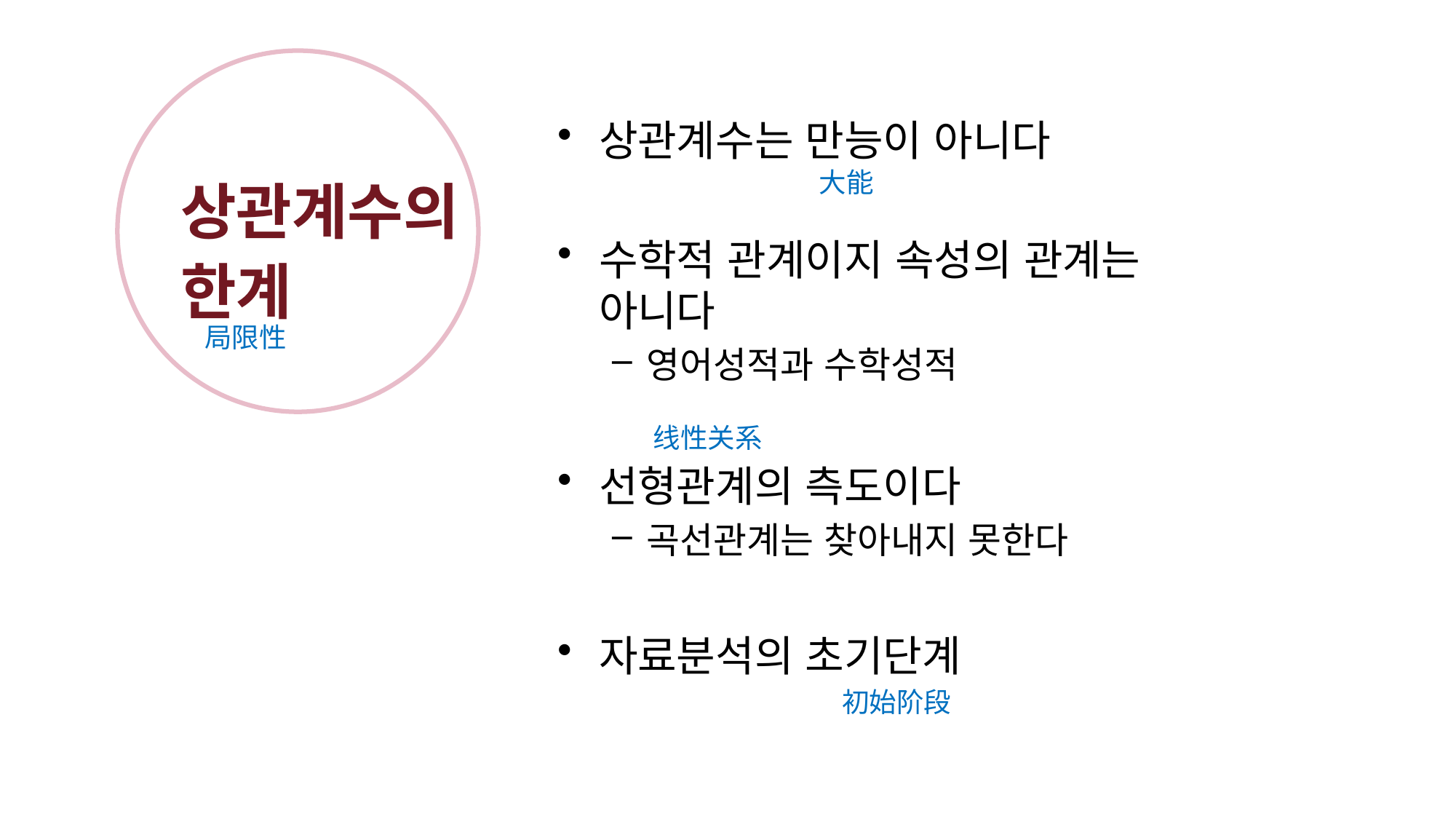

상관계수는 만능이 아니다

수학적 관계이지 속성의 관계는 아니다
영어성적과 수학성적

선형관계의 측도이다
곡선관계는 찾아내지 못한다

자료분석의 초기단계
# 상관계수의 한계
大能
局限性
线性关系
初始阶段